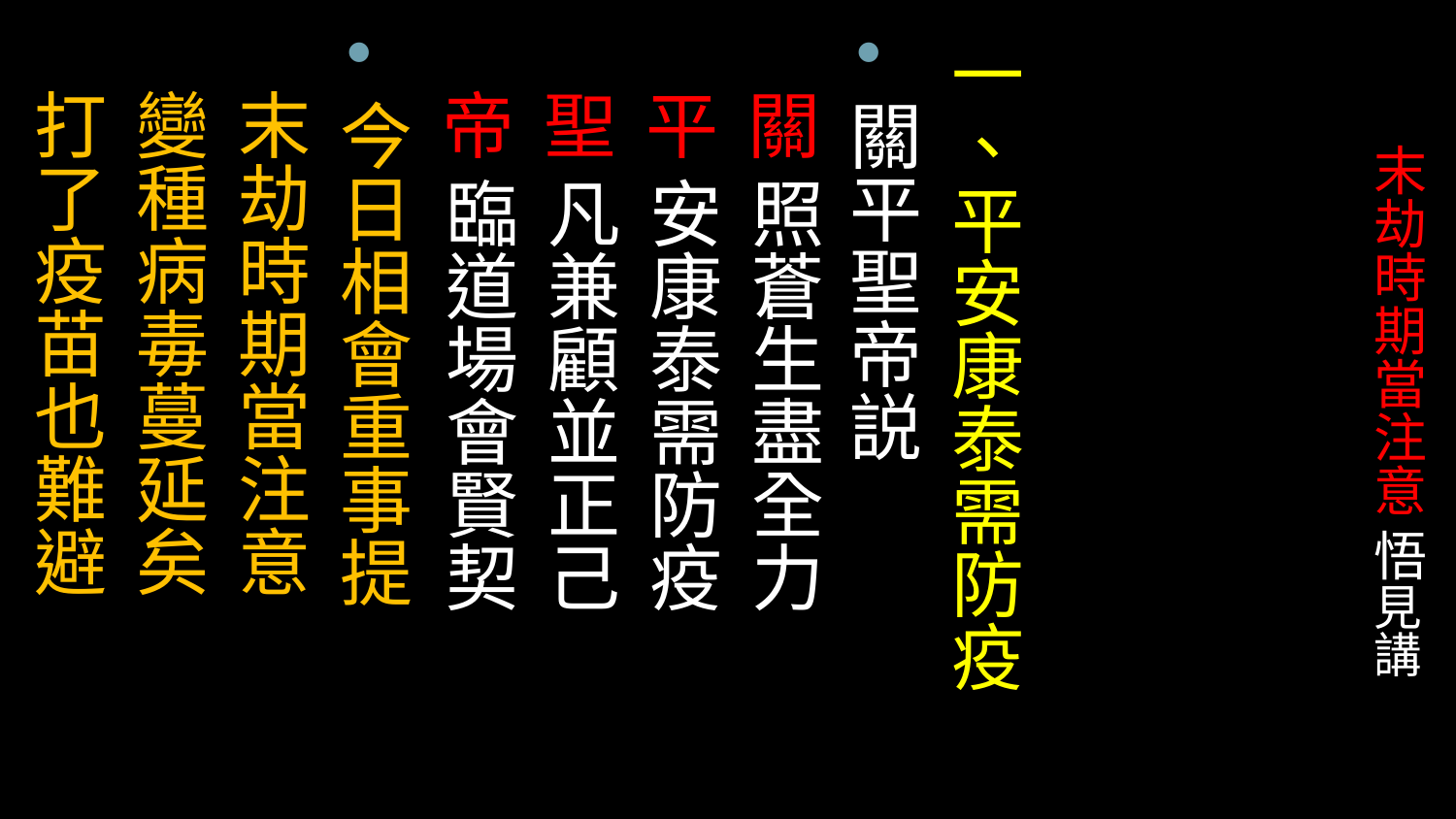

一、平安康泰需防疫
關平聖帝説
  關 照蒼生盡全力
  平 安康泰需防疫
  聖 凡兼顧並正己
  帝 臨道場會賢契
今日相會重事提
  末劫時期當注意
  變種病毒蔓延矣
  打了疫苗也難避
# 末劫時期當注意 悟見講